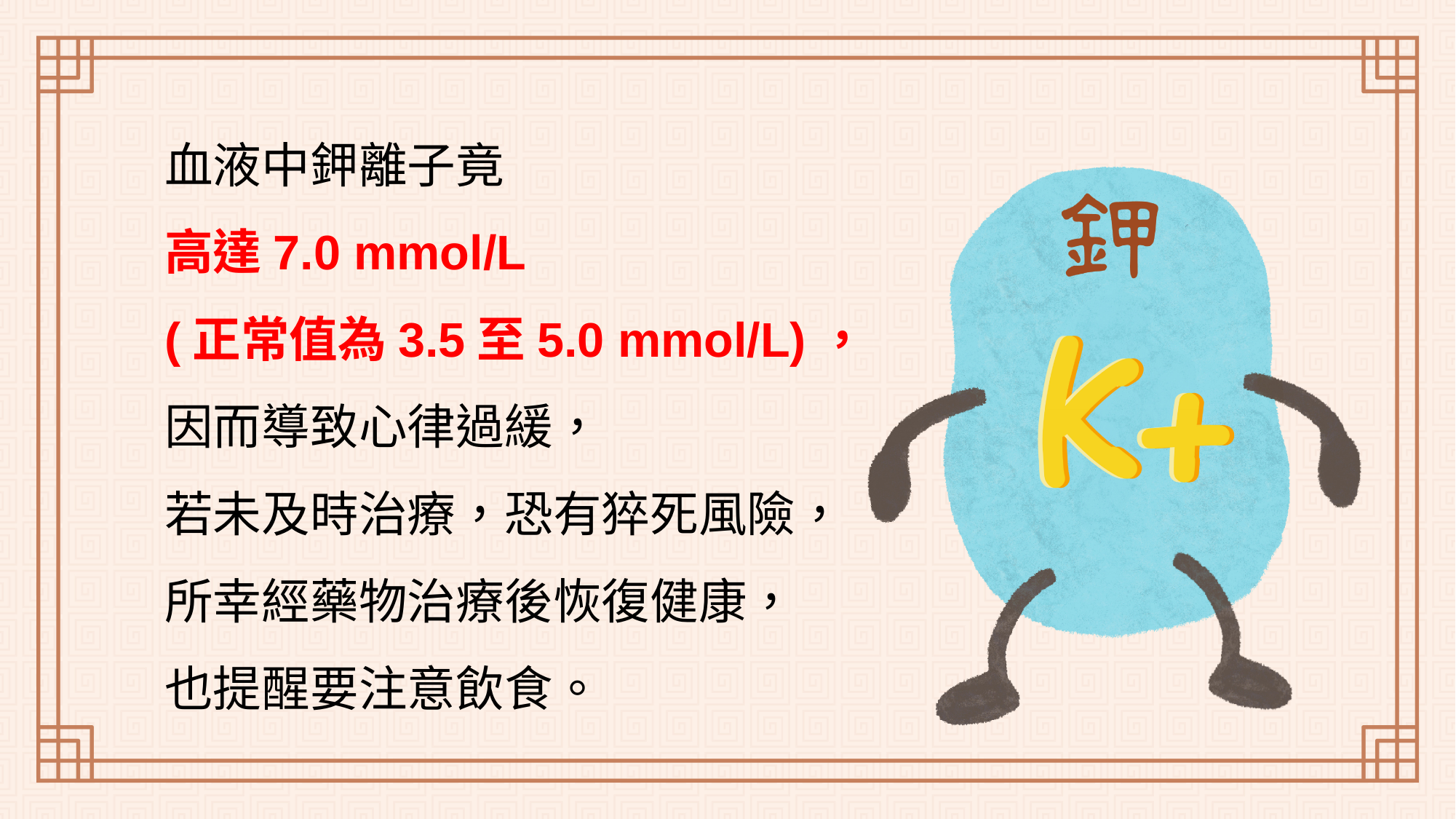

血液中鉀離子竟
高達7.0 mmol/L
(正常值為3.5至5.0 mmol/L)，
因而導致心律過緩，
若未及時治療，恐有猝死風險，
所幸經藥物治療後恢復健康，
也提醒要注意飲食。